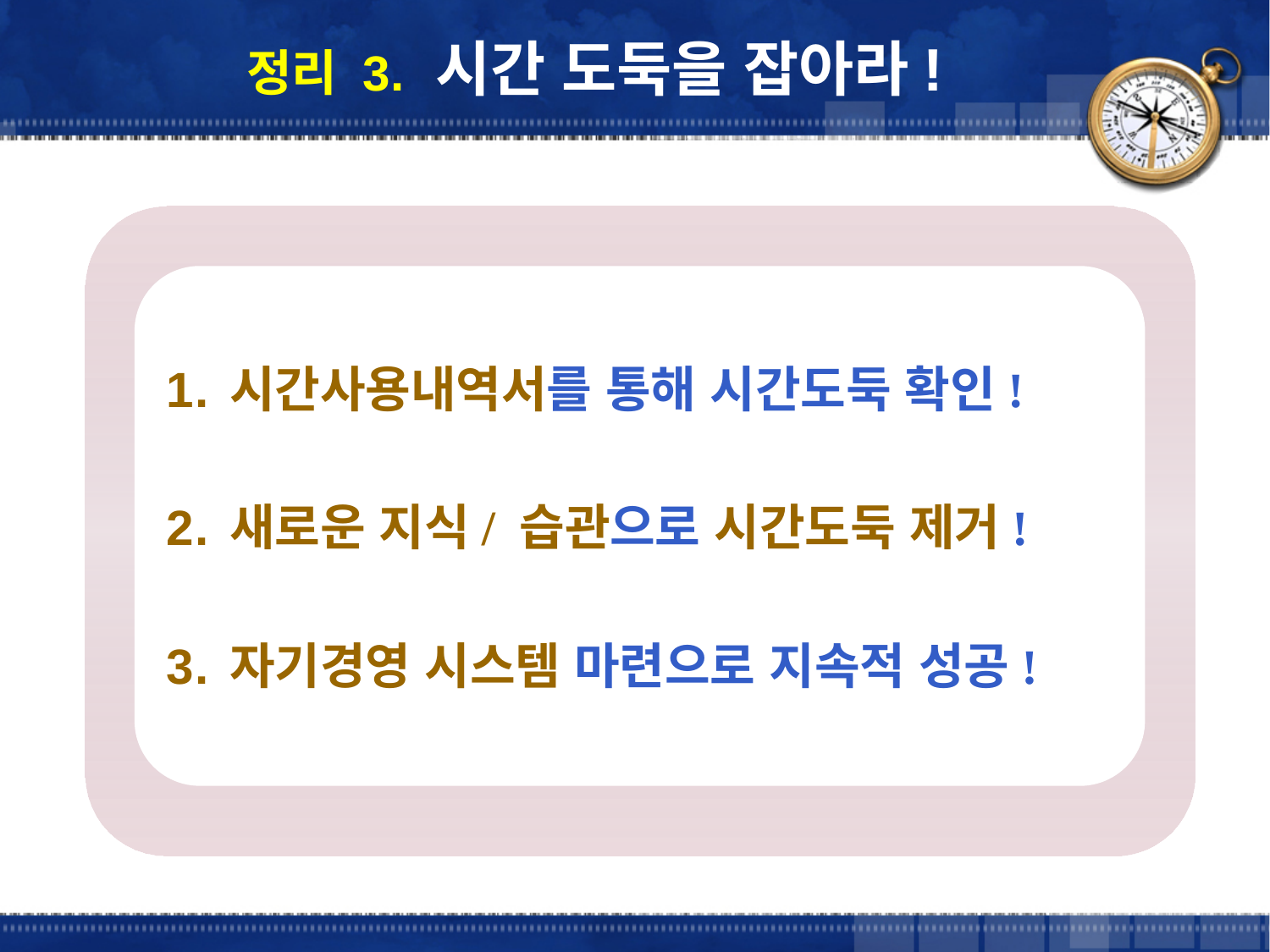

정리 3. 시간 도둑을 잡아라!

시간사용내역서를 통해 시간도둑 확인!

새로운 지식/ 습관으로 시간도둑 제거!

자기경영 시스템 마련으로 지속적 성공!